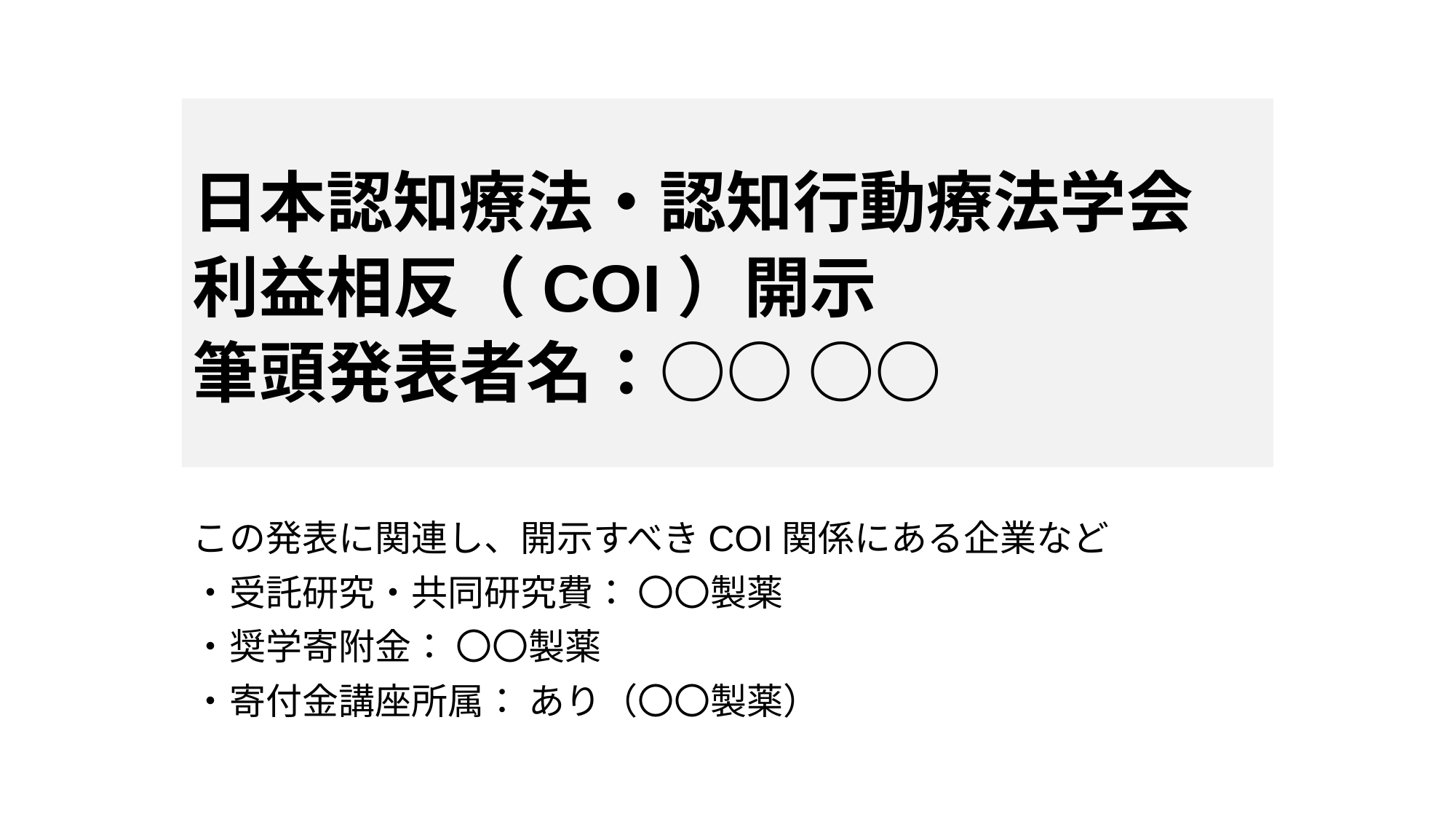

日本認知療法・認知行動療法学会
利益相反（COI）開示
筆頭発表者名：○○ ○○
この発表に関連し、開示すべきCOI関係にある企業など
・受託研究・共同研究費： 〇〇製薬
・奨学寄附金： 〇〇製薬
・寄付金講座所属： あり（〇〇製薬）